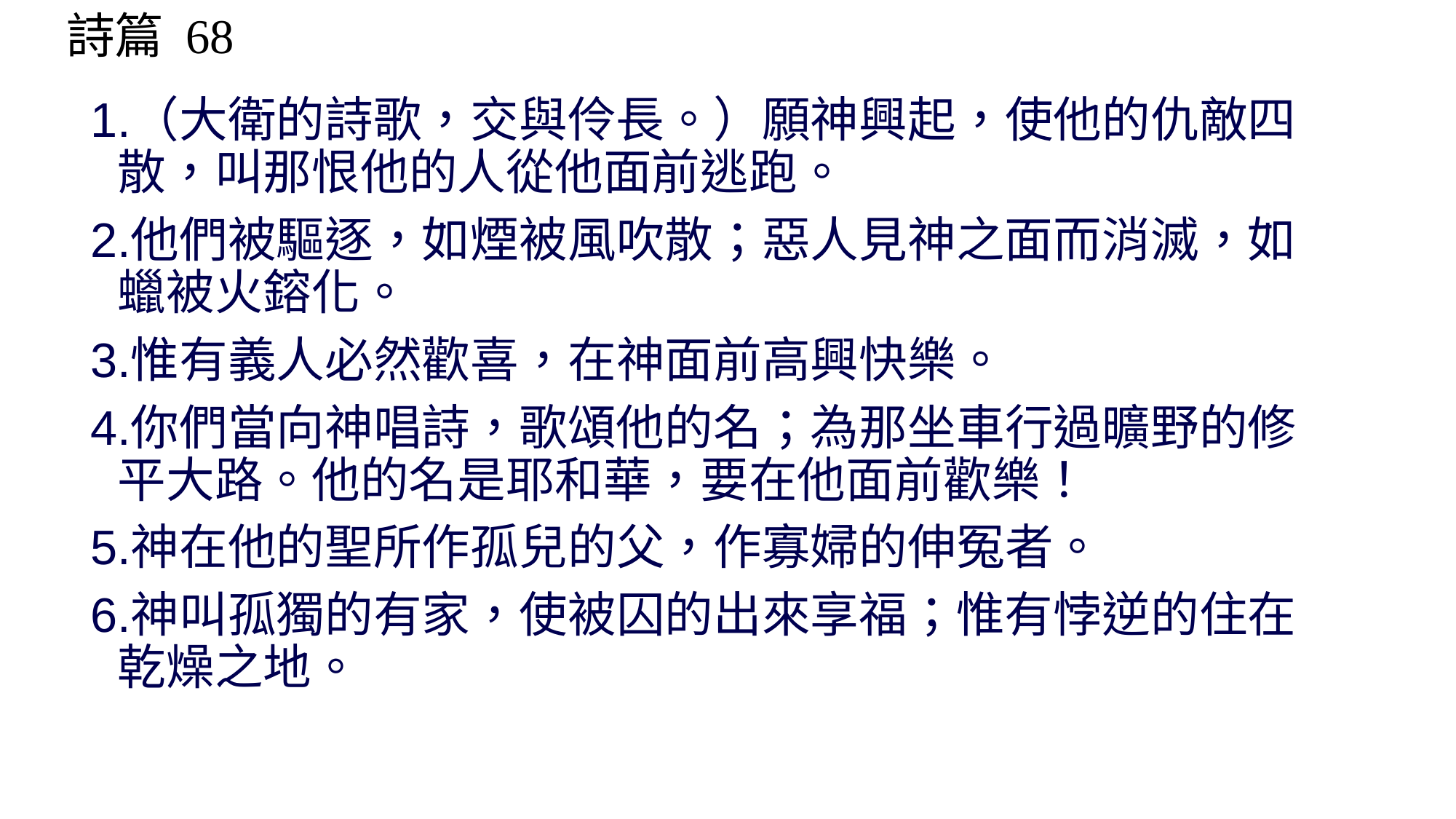

詩篇 68
（大衛的詩歌，交與伶長。）願神興起，使他的仇敵四散，叫那恨他的人從他面前逃跑。
他們被驅逐，如煙被風吹散；惡人見神之面而消滅，如蠟被火鎔化。
惟有義人必然歡喜，在神面前高興快樂。
你們當向神唱詩，歌頌他的名；為那坐車行過曠野的修平大路。他的名是耶和華，要在他面前歡樂！
神在他的聖所作孤兒的父，作寡婦的伸冤者。
神叫孤獨的有家，使被囚的出來享福；惟有悖逆的住在乾燥之地。